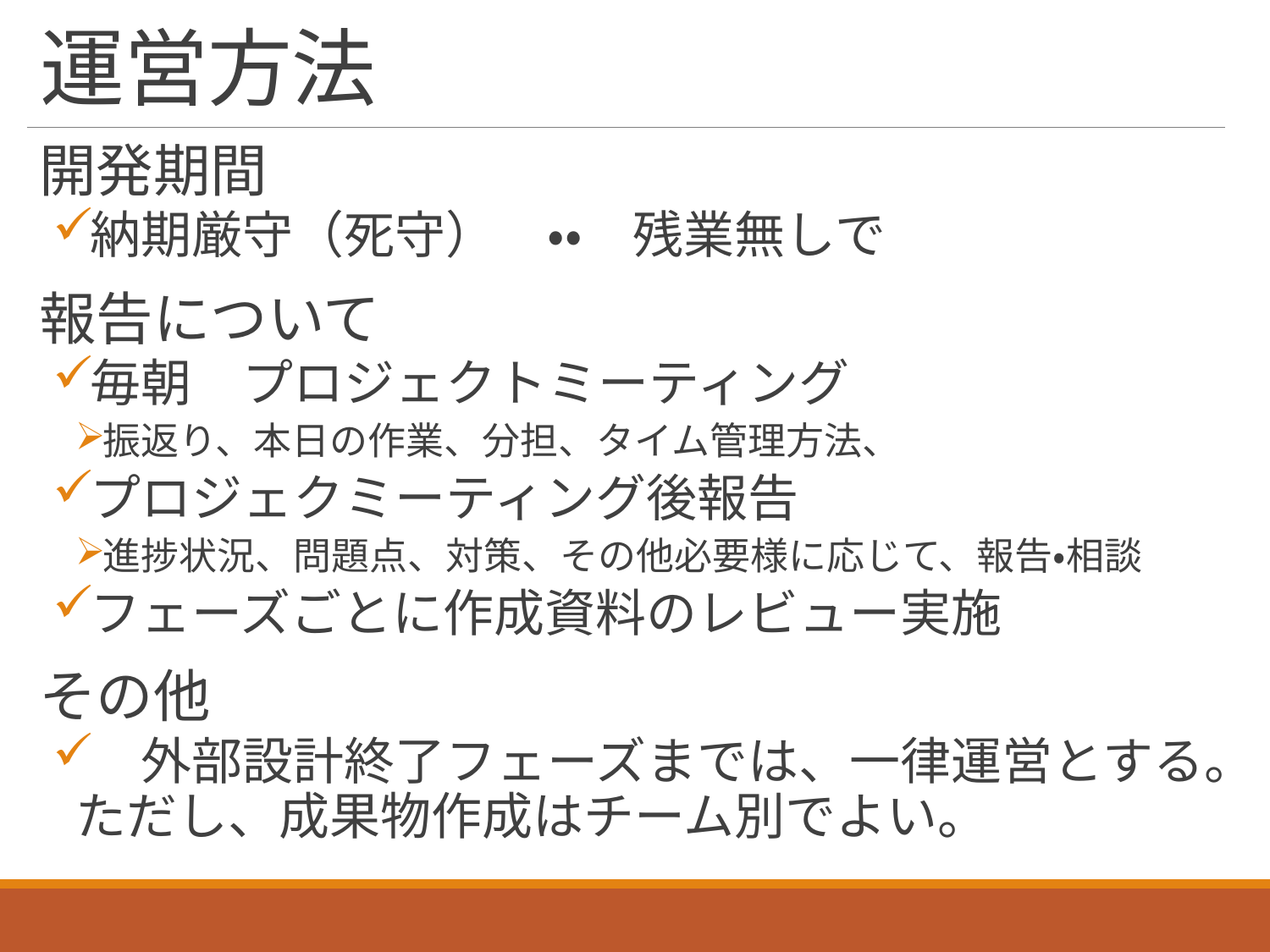

# 運営方法
開発期間
納期厳守（死守）　・・　残業無しで
報告について
毎朝　プロジェクトミーティング
振返り、本日の作業、分担、タイム管理方法、
プロジェクミーティング後報告
進捗状況、問題点、対策、その他必要様に応じて、報告・相談
フェーズごとに作成資料のレビュー実施
その他
　外部設計終了フェーズまでは、一律運営とする。ただし、成果物作成はチーム別でよい。